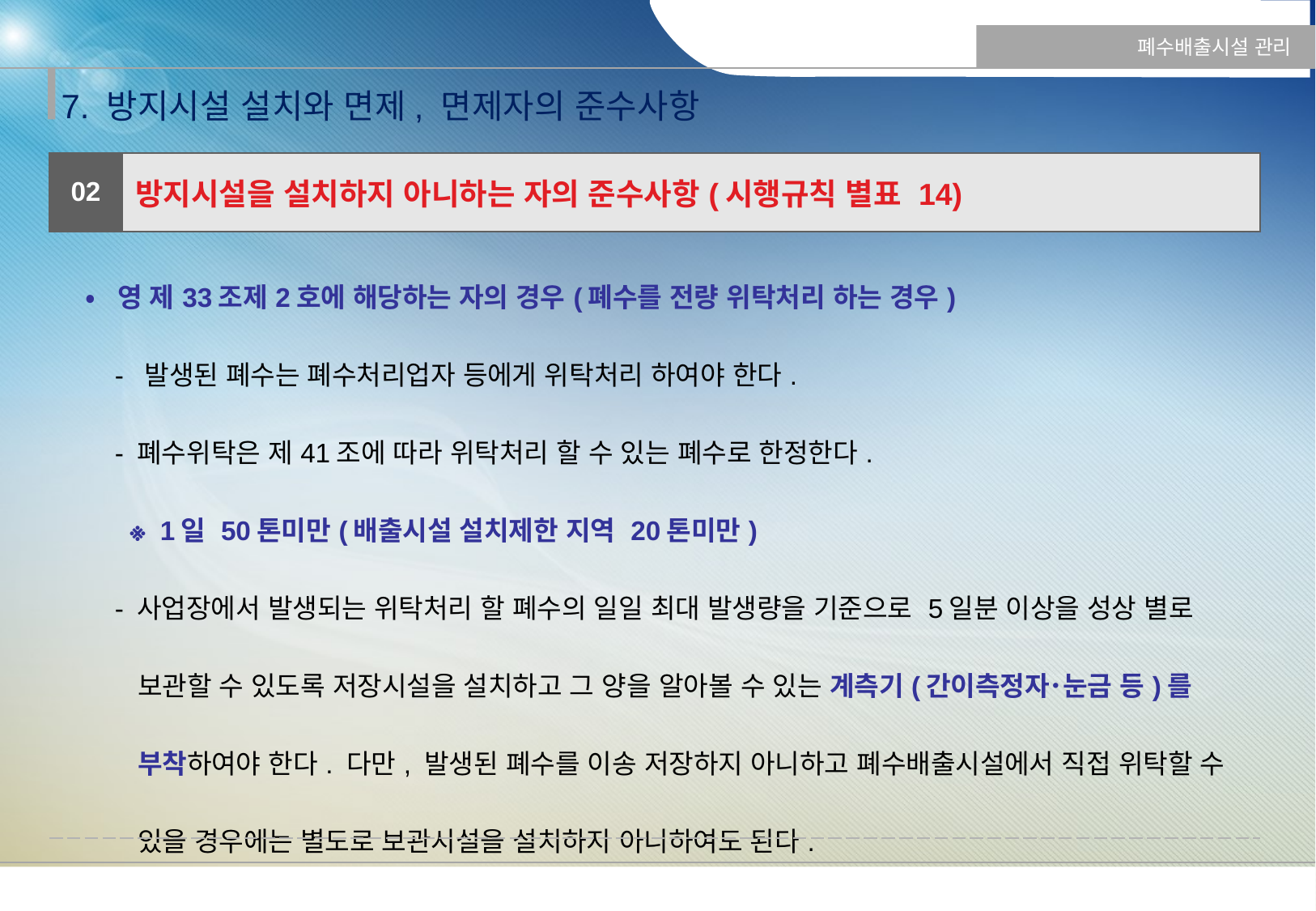

폐수배출시설 관리
7. 방지시설 설치와 면제, 면제자의 준수사항
| 02 | 방지시설을 설치하지 아니하는 자의 준수사항(시행규칙 별표 14) |
| --- | --- |
| • 영 제33조제2호에 해당하는 자의 경우(폐수를 전량 위탁처리 하는 경우) - 발생된 폐수는 폐수처리업자 등에게 위탁처리 하여야 한다. - 폐수위탁은 제41조에 따라 위탁처리 할 수 있는 폐수로 한정한다. ※ 1일 50톤미만(배출시설 설치제한 지역 20톤미만) - 사업장에서 발생되는 위탁처리 할 폐수의 일일 최대 발생량을 기준으로 5일분 이상을 성상 별로 보관할 수 있도록 저장시설을 설치하고 그 양을 알아볼 수 있는 계측기(간이측정자･눈금 등)를 부착하여야 한다. 다만, 발생된 폐수를 이송 저장하지 아니하고 폐수배출시설에서 직접 위탁할 수 있을 경우에는 별도로 보관시설을 설치하지 아니하여도 된다. |  |